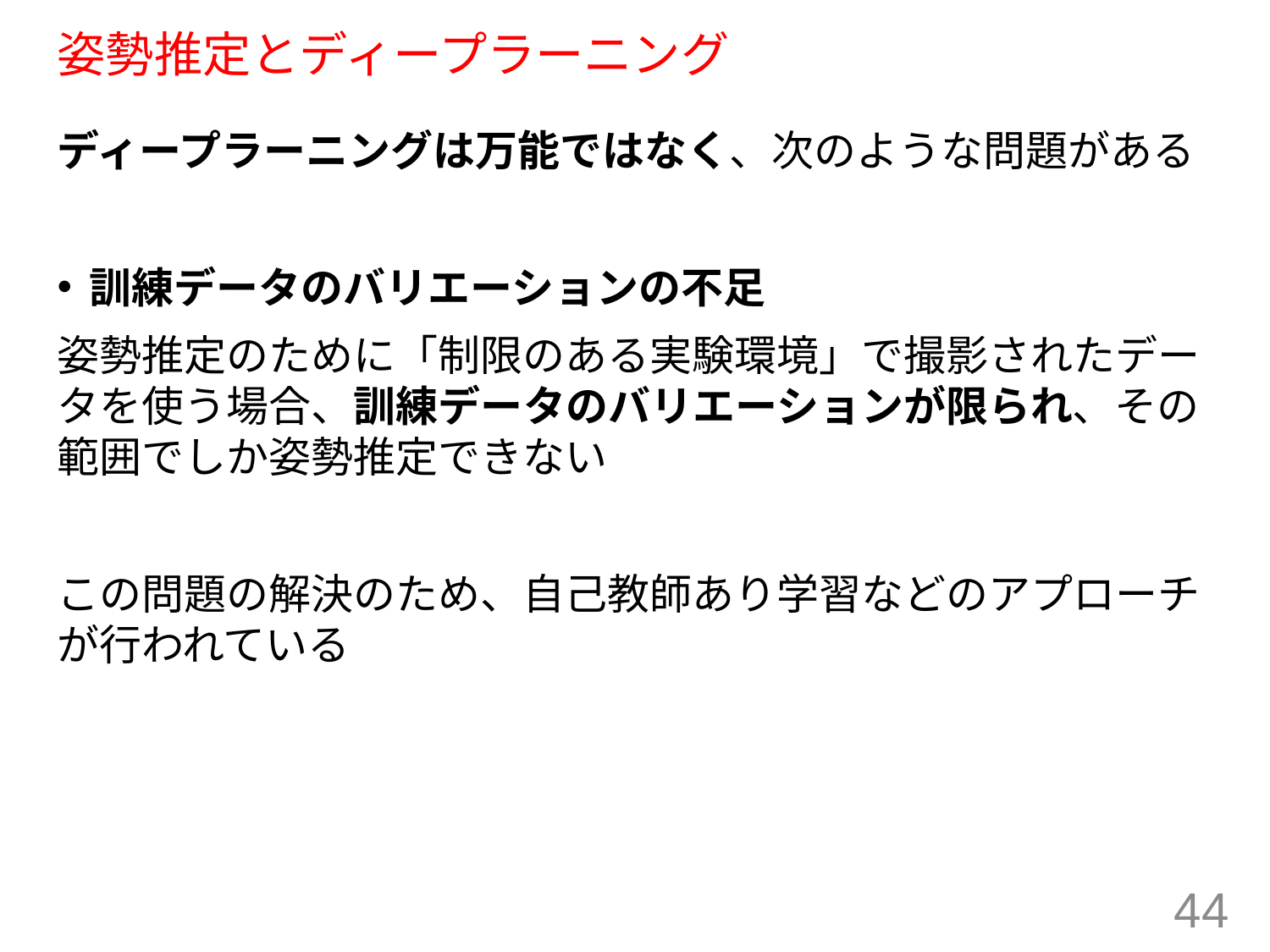

# 姿勢推定とディープラーニング
ディープラーニングは万能ではなく、次のような問題がある

訓練データのバリエーションの不足
姿勢推定のために「制限のある実験環境」で撮影されたデータを使う場合、訓練データのバリエーションが限られ、その範囲でしか姿勢推定できない

この問題の解決のため、自己教師あり学習などのアプローチが行われている
44